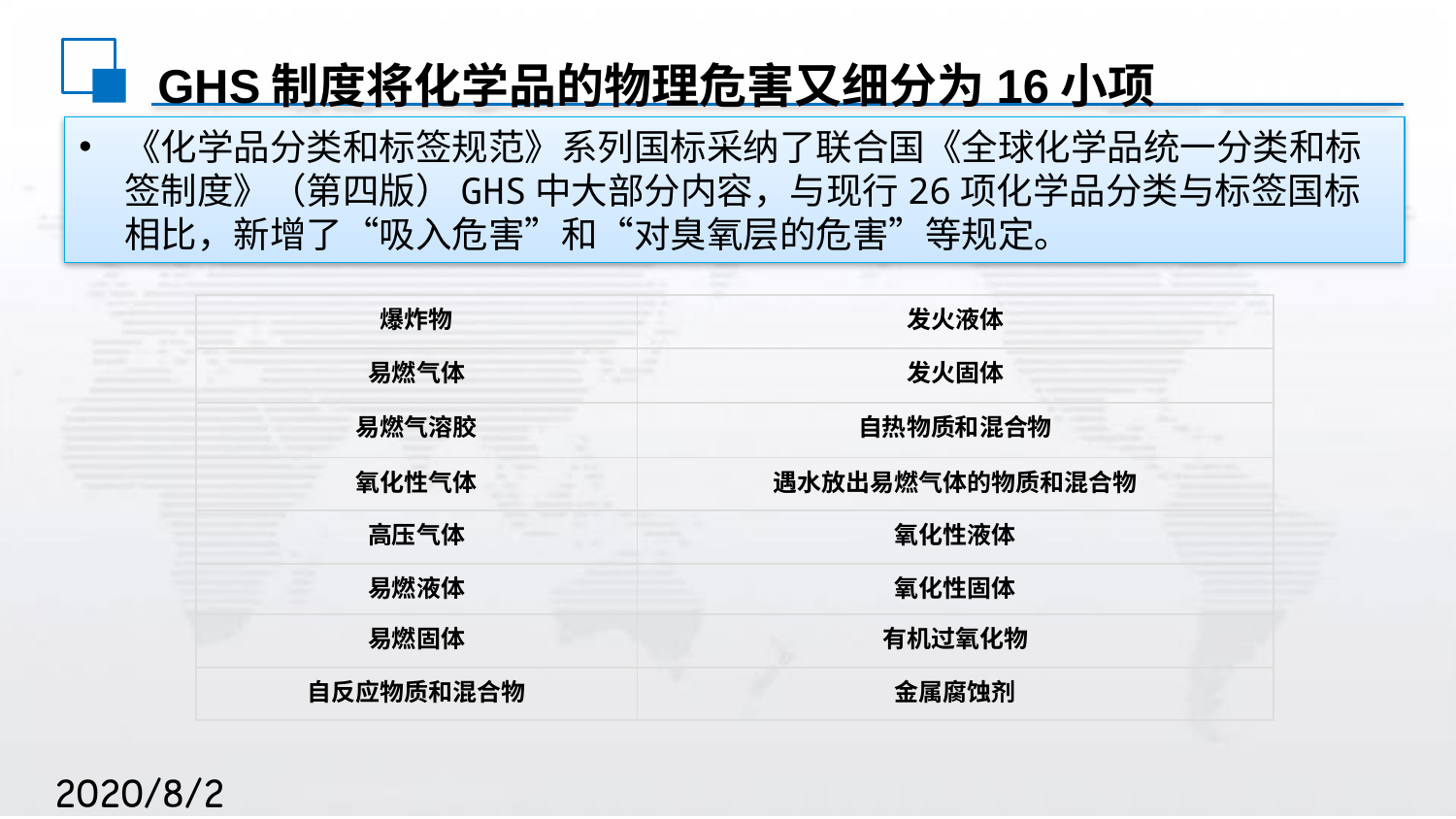

GHS制度将化学品的物理危害又细分为16小项
《化学品分类和标签规范》系列国标采纳了联合国《全球化学品统一分类和标签制度》（第四版）GHS中大部分内容，与现行26项化学品分类与标签国标相比，新增了“吸入危害”和“对臭氧层的危害”等规定。
| 爆炸物 | 发火液体 |
| --- | --- |
| 易燃气体 | 发火固体 |
| 易燃气溶胶 | 自热物质和混合物 |
| 氧化性气体 | 遇水放出易燃气体的物质和混合物 |
| 高压气体 | 氧化性液体 |
| 易燃液体 | 氧化性固体 |
| 易燃固体 | 有机过氧化物 |
| 自反应物质和混合物 | 金属腐蚀剂 |
2020/8/2